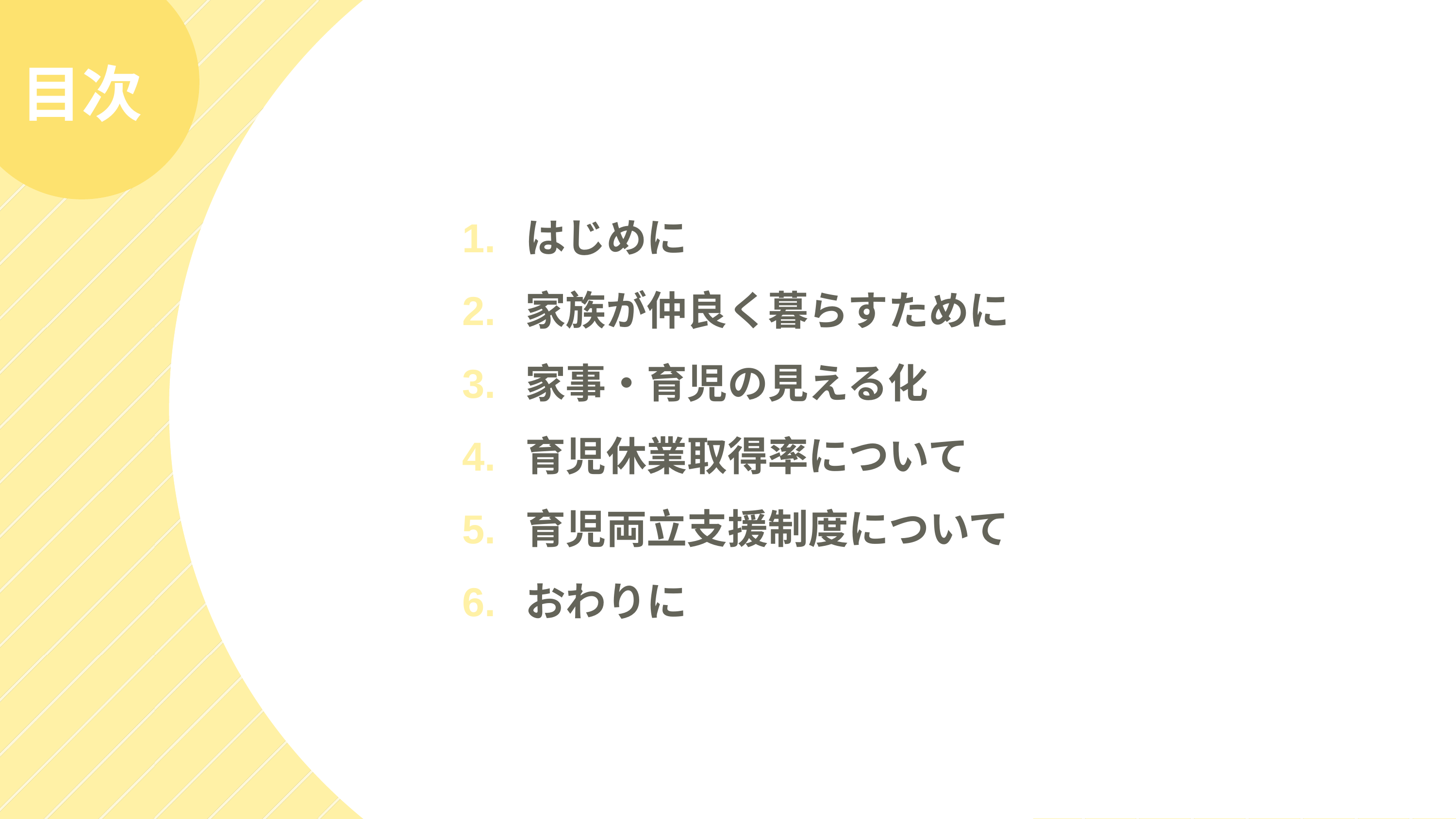

目次
1.
2.
3.
4.
5.
6.
はじめに
家族が仲良く暮らすために
家事・育児の見える化
育児休業取得率について
育児両立支援制度について
おわりに